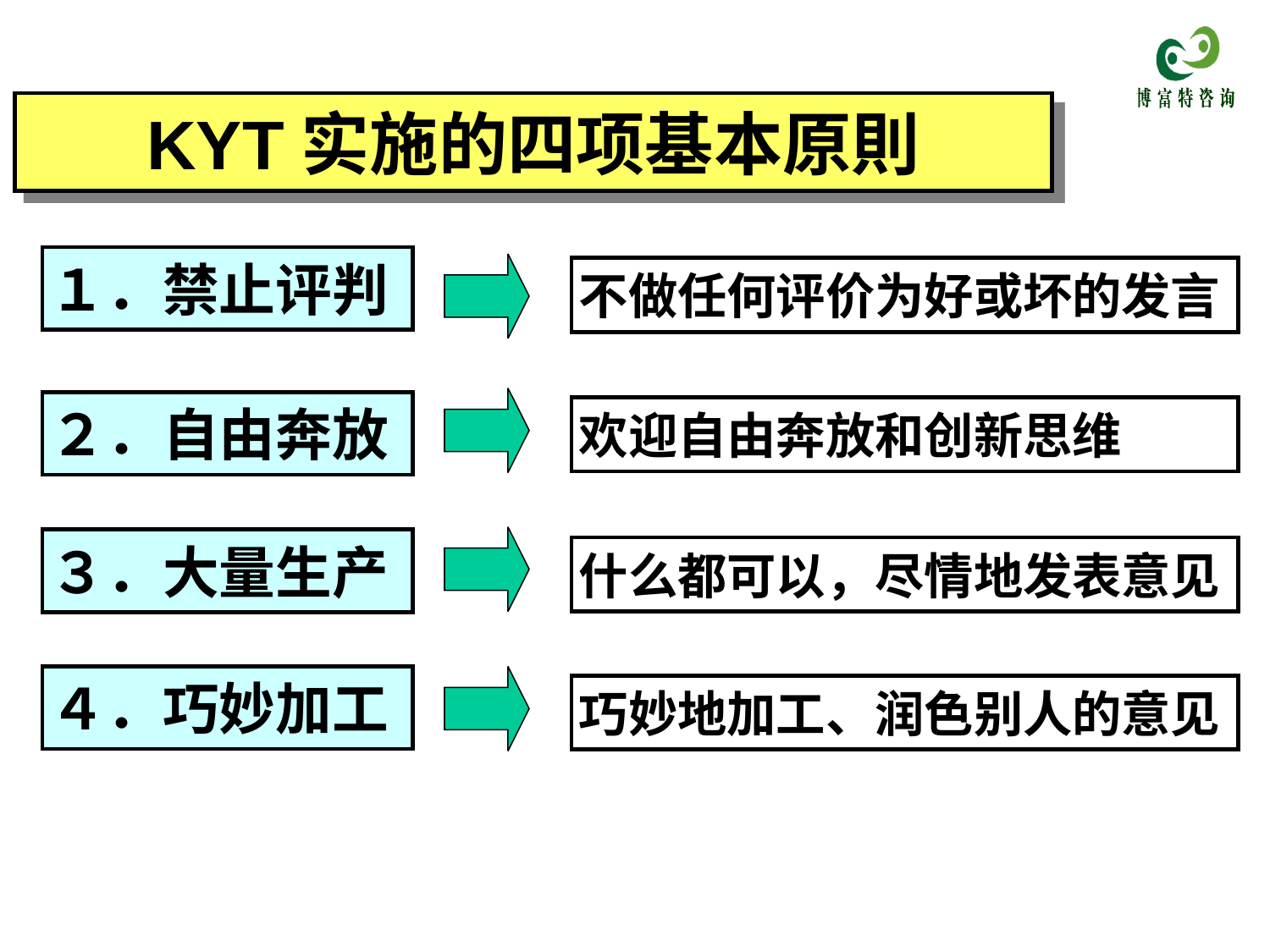

KYT实施的四项基本原則
１．禁止评判

不做任何评价为好或坏的发言

２．自由奔放
欢迎自由奔放和创新思维

３．大量生产
什么都可以，尽情地发表意见
４．巧妙加工

巧妙地加工、润色别人的意见